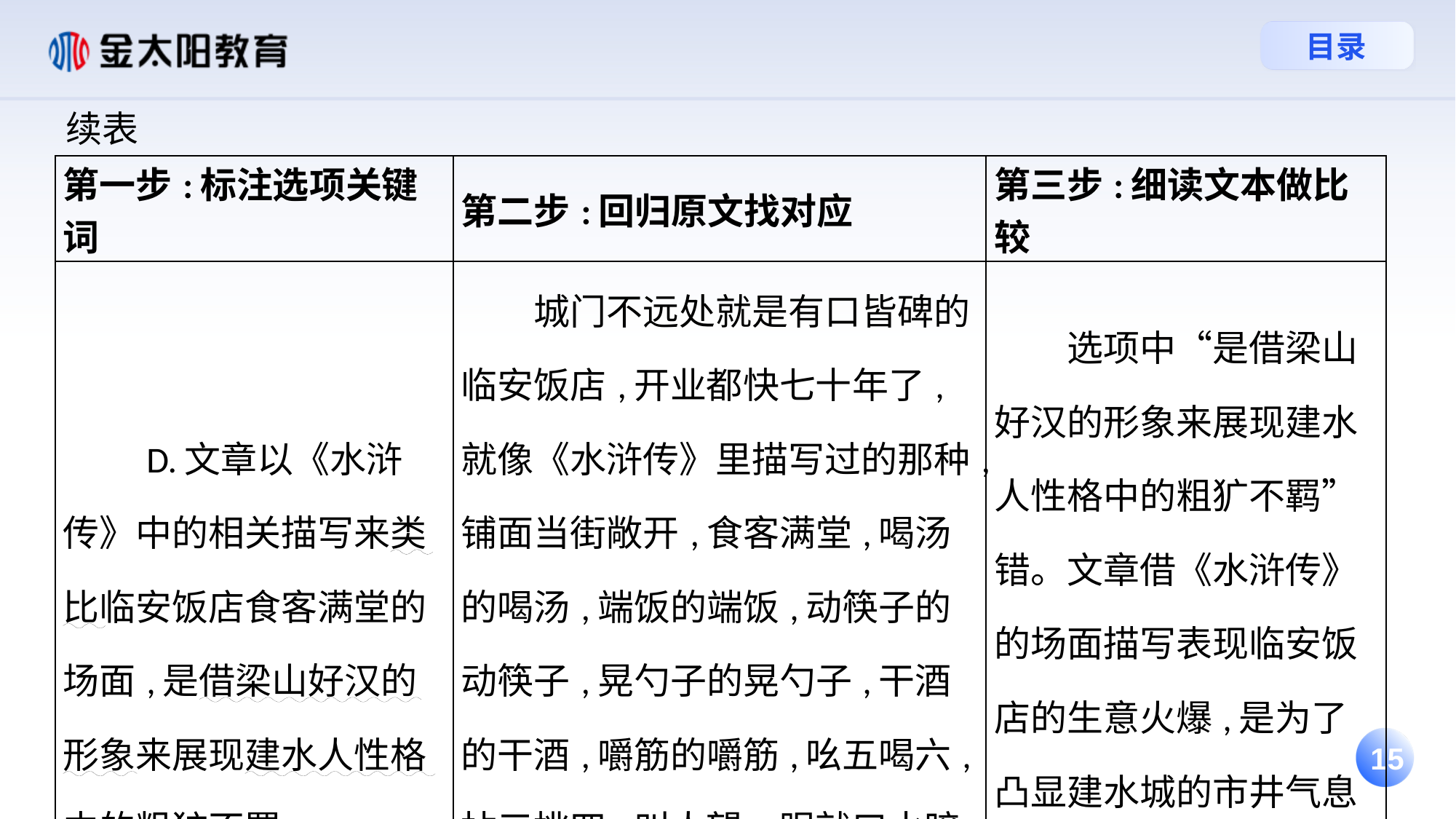

续表

| 第一步:标注选项关键词 | 第二步:回归原文找对应 | 第三步:细读文本做比较 |
| --- | --- | --- |
| D.文章以《水浒传》中的相关描写来类比临安饭店食客满堂的场面,是借梁山好汉的形象来展现建水人性格中的粗犷不羁。 | 城门不远处就是有口皆碑的临安饭店,开业都快七十年了,就像《水浒传》里描写过的那种,铺面当街敞开,食客满堂,喝汤的喝汤,端饭的端饭,动筷子的动筷子,晃勺子的晃勺子,干酒的干酒,嚼筋的嚼筋,吆五喝六,拈三挑四,叫人望一眼就口水暗涌,肚子不饿也忍不住抬腿跨进去。 | 选项中“是借梁山好汉的形象来展现建水人性格中的粗犷不羁”错。文章借《水浒传》的场面描写表现临安饭店的生意火爆,是为了凸显建水城的市井气息和烟火气。该选项曲解文意。 |